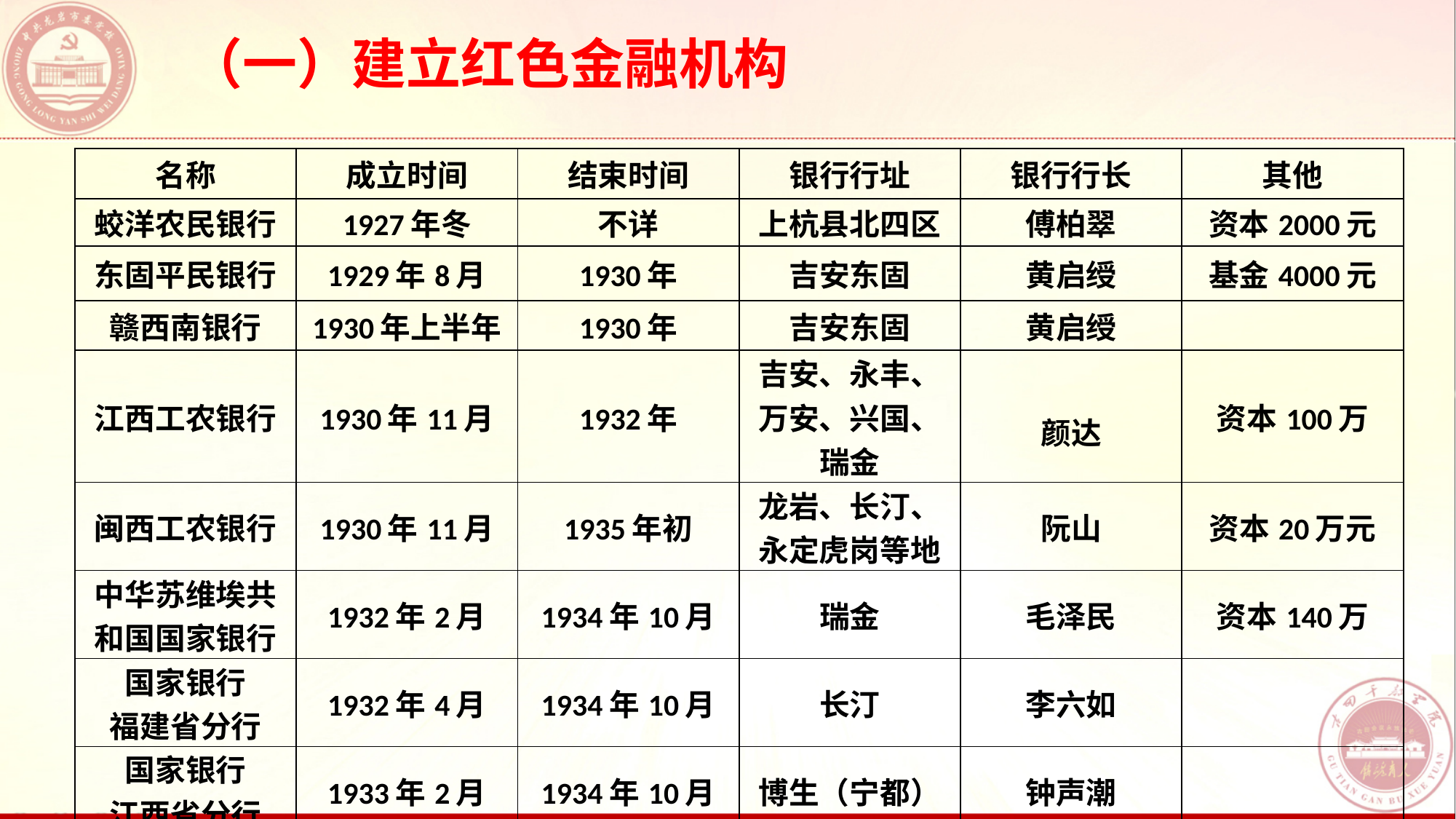

（一）建立红色金融机构
| 名称 | 成立时间 | 结束时间 | 银行行址 | 银行行长 | 其他 |
| --- | --- | --- | --- | --- | --- |
| 蛟洋农民银行 | 1927年冬 | 不详 | 上杭县北四区 | 傅柏翠 | 资本2000元 |
| 东固平民银行 | 1929年8月 | 1930年 | 吉安东固 | 黄启绶 | 基金4000元 |
| 赣西南银行 | 1930年上半年 | 1930年 | 吉安东固 | 黄启绶 |  |
| 江西工农银行 | 1930年11月 | 1932年 | 吉安、永丰、万安、兴国、瑞金 | 颜达 | 资本100万 |
| 闽西工农银行 | 1930年11月 | 1935年初 | 龙岩、长汀、永定虎岗等地 | 阮山 | 资本20万元 |
| 中华苏维埃共和国国家银行 | 1932年2月 | 1934年10月 | 瑞金 | 毛泽民 | 资本140万 |
| 国家银行 福建省分行 | 1932年4月 | 1934年10月 | 长汀 | 李六如 |  |
| 国家银行 江西省分行 | 1933年2月 | 1934年10月 | 博生（宁都） | 钟声潮 |  |